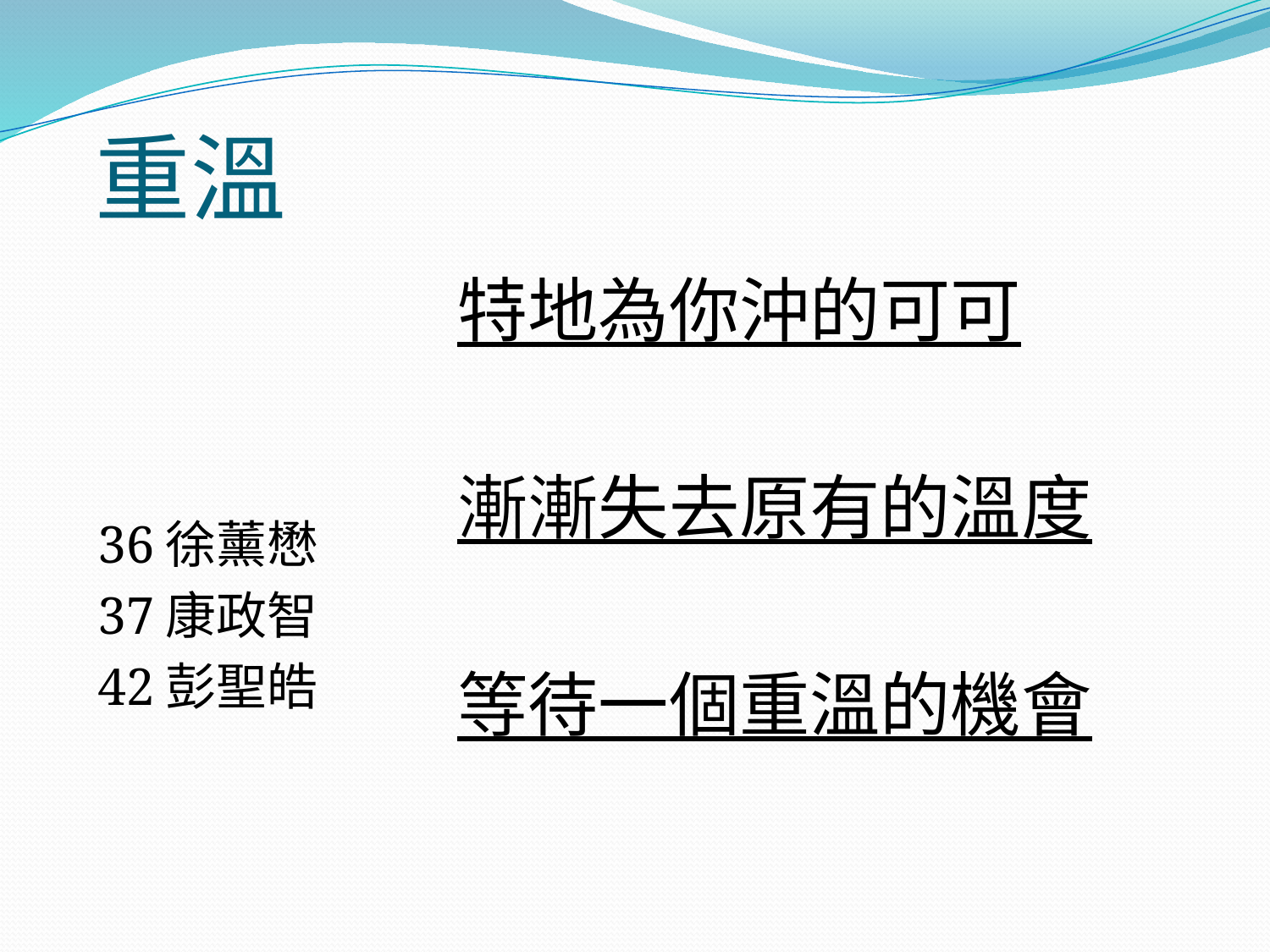

# 重溫
特地為你沖的可可

漸漸失去原有的溫度

等待一個重溫的機會
36徐薰懋
37康政智
42彭聖皓